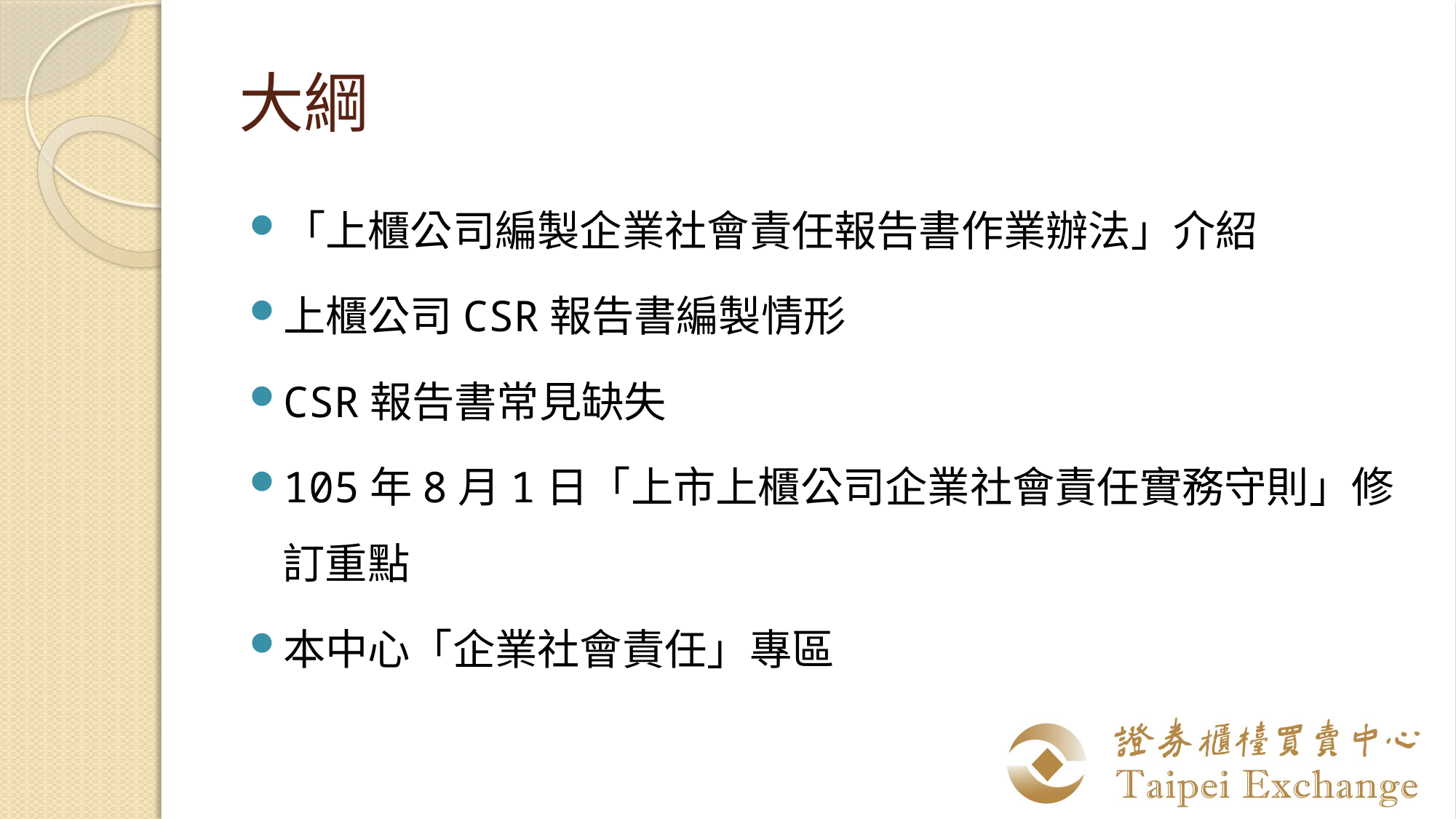

# 大綱
「上櫃公司編製企業社會責任報告書作業辦法」介紹
上櫃公司CSR報告書編製情形
CSR報告書常見缺失
105年8月1日「上市上櫃公司企業社會責任實務守則」修訂重點
本中心「企業社會責任」專區